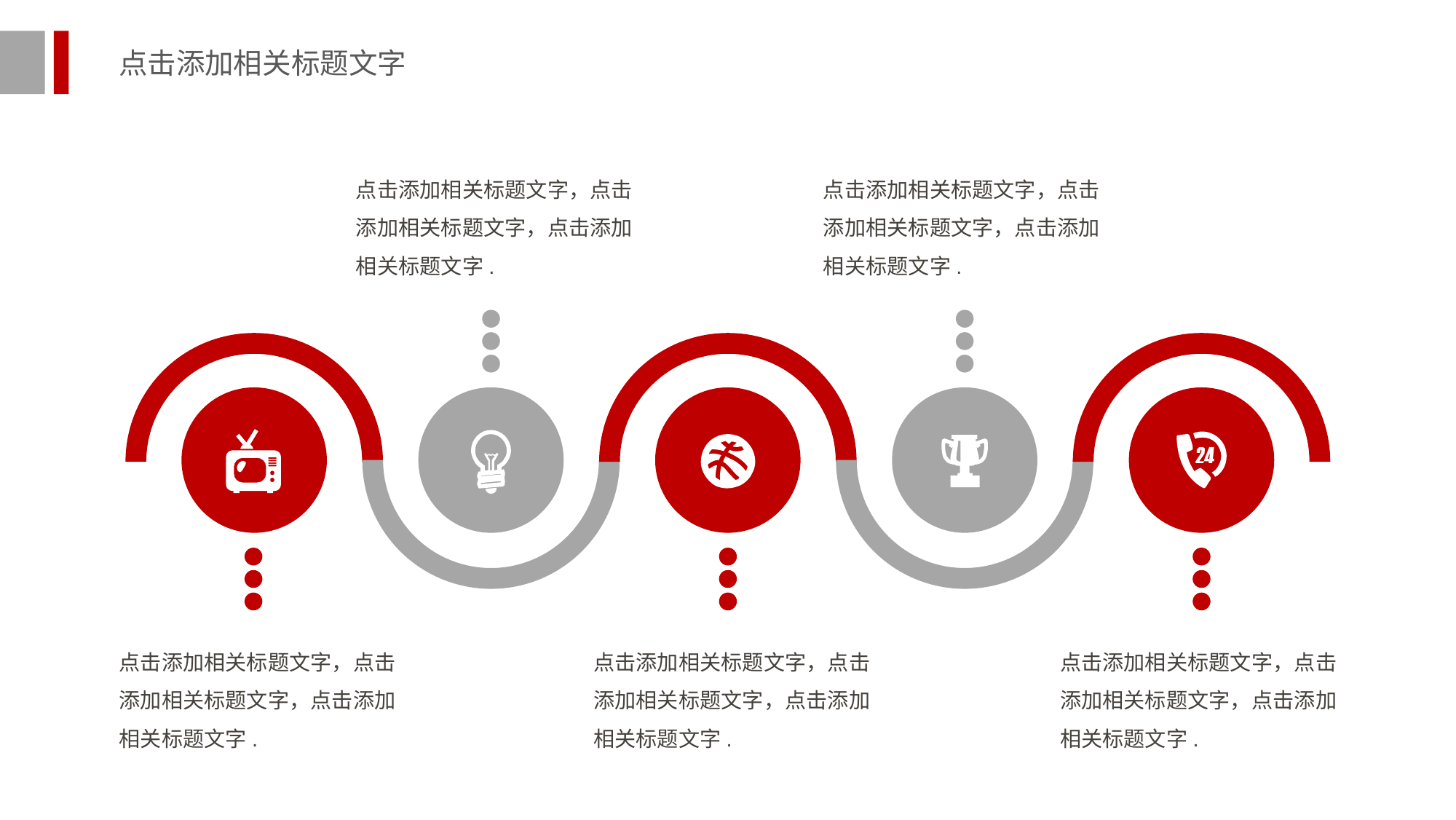

点击添加相关标题文字
点击添加相关标题文字，点击添加相关标题文字，点击添加相关标题文字.
点击添加相关标题文字，点击添加相关标题文字，点击添加相关标题文字.

点击添加相关标题文字，点击添加相关标题文字，点击添加相关标题文字.
点击添加相关标题文字，点击添加相关标题文字，点击添加相关标题文字.
点击添加相关标题文字，点击添加相关标题文字，点击添加相关标题文字.